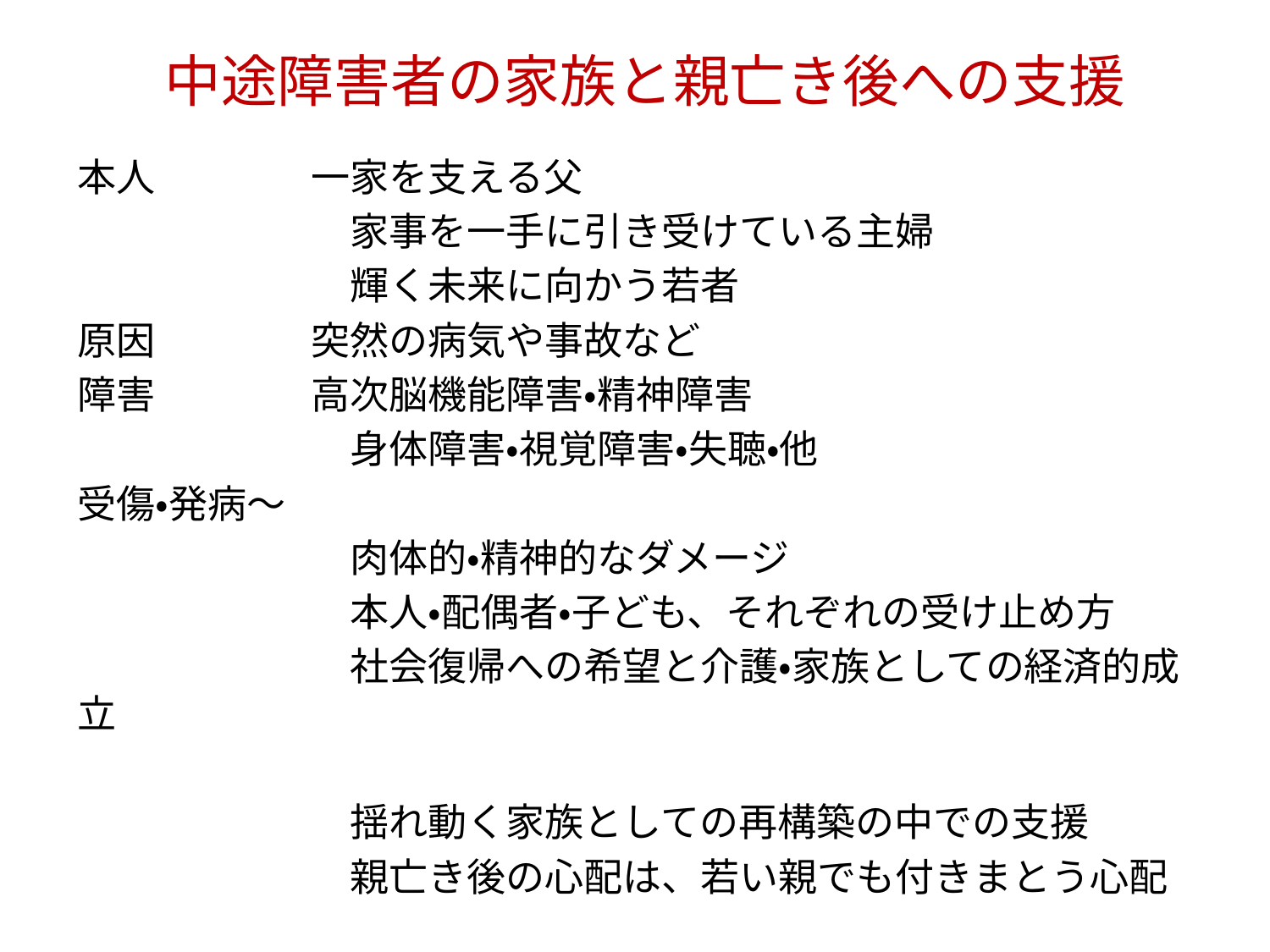

# 中途障害者の家族と親亡き後への支援
本人　　　　一家を支える父
　　　　　　　家事を一手に引き受けている主婦
　　　　　　　輝く未来に向かう若者
原因　　　　突然の病気や事故など
障害　　　　高次脳機能障害・精神障害
　　　　　　　身体障害・視覚障害・失聴・他
受傷・発病～
　　　　　　　肉体的・精神的なダメージ
　　　　　　　本人・配偶者・子ども、それぞれの受け止め方
　　　　　　　社会復帰への希望と介護・家族としての経済的成立

　　　　　　　揺れ動く家族としての再構築の中での支援
　　　　　　　親亡き後の心配は、若い親でも付きまとう心配